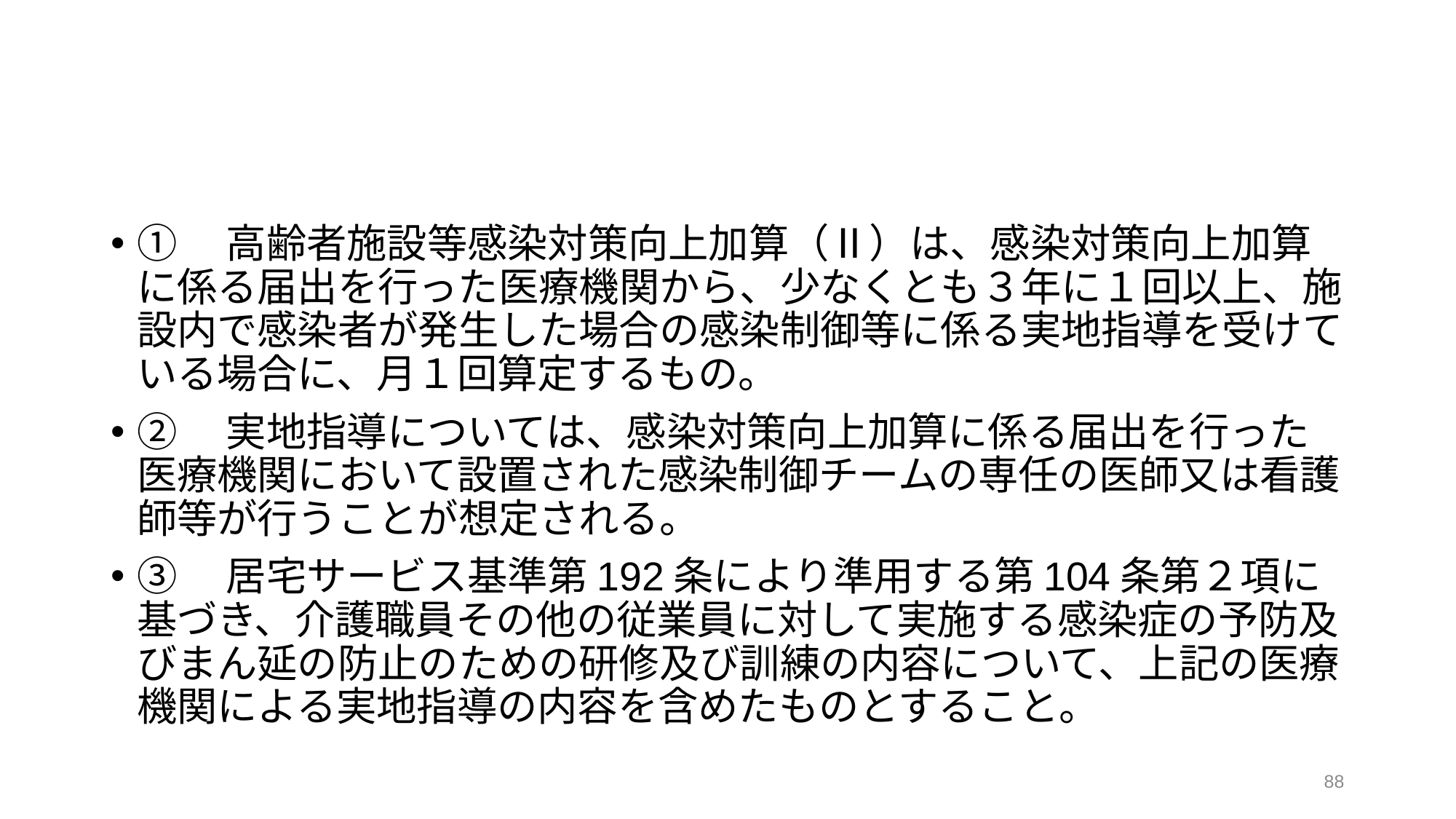

#
①　高齢者施設等感染対策向上加算（Ⅱ）は、感染対策向上加算に係る届出を行った医療機関から、少なくとも３年に１回以上、施設内で感染者が発生した場合の感染制御等に係る実地指導を受けている場合に、月１回算定するもの。
②　実地指導については、感染対策向上加算に係る届出を行った医療機関において設置された感染制御チームの専任の医師又は看護師等が行うことが想定される。
③　居宅サービス基準第192条により準用する第104条第２項に基づき、介護職員その他の従業員に対して実施する感染症の予防及びまん延の防止のための研修及び訓練の内容について、上記の医療機関による実地指導の内容を含めたものとすること。

88